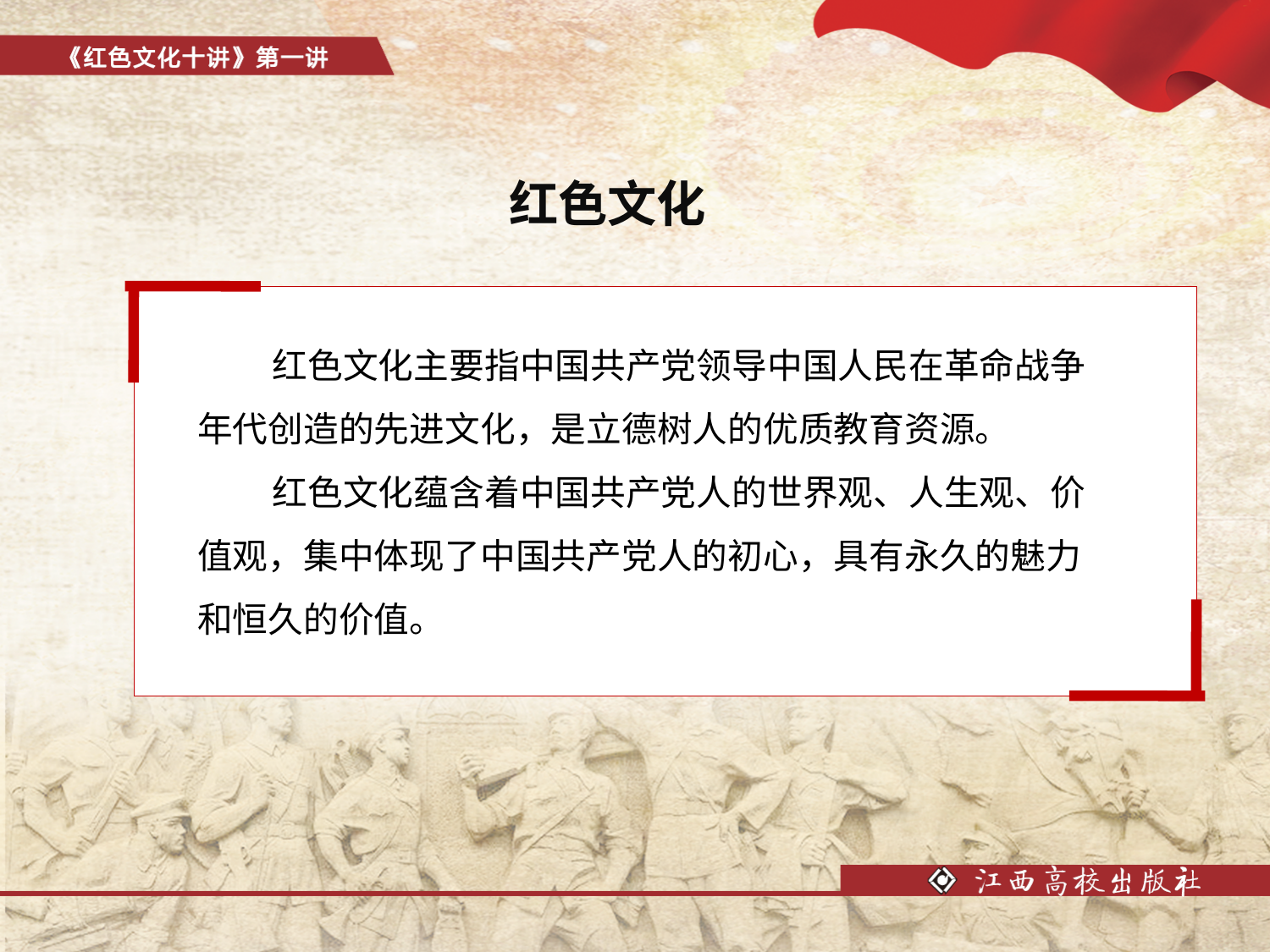

红色文化

红色文化主要指中国共产党领导中国人民在革命战争年代创造的先进文化，是立德树人的优质教育资源。
红色文化蕴含着中国共产党人的世界观、人生观、价值观，集中体现了中国共产党人的初心，具有永久的魅力和恒久的价值。